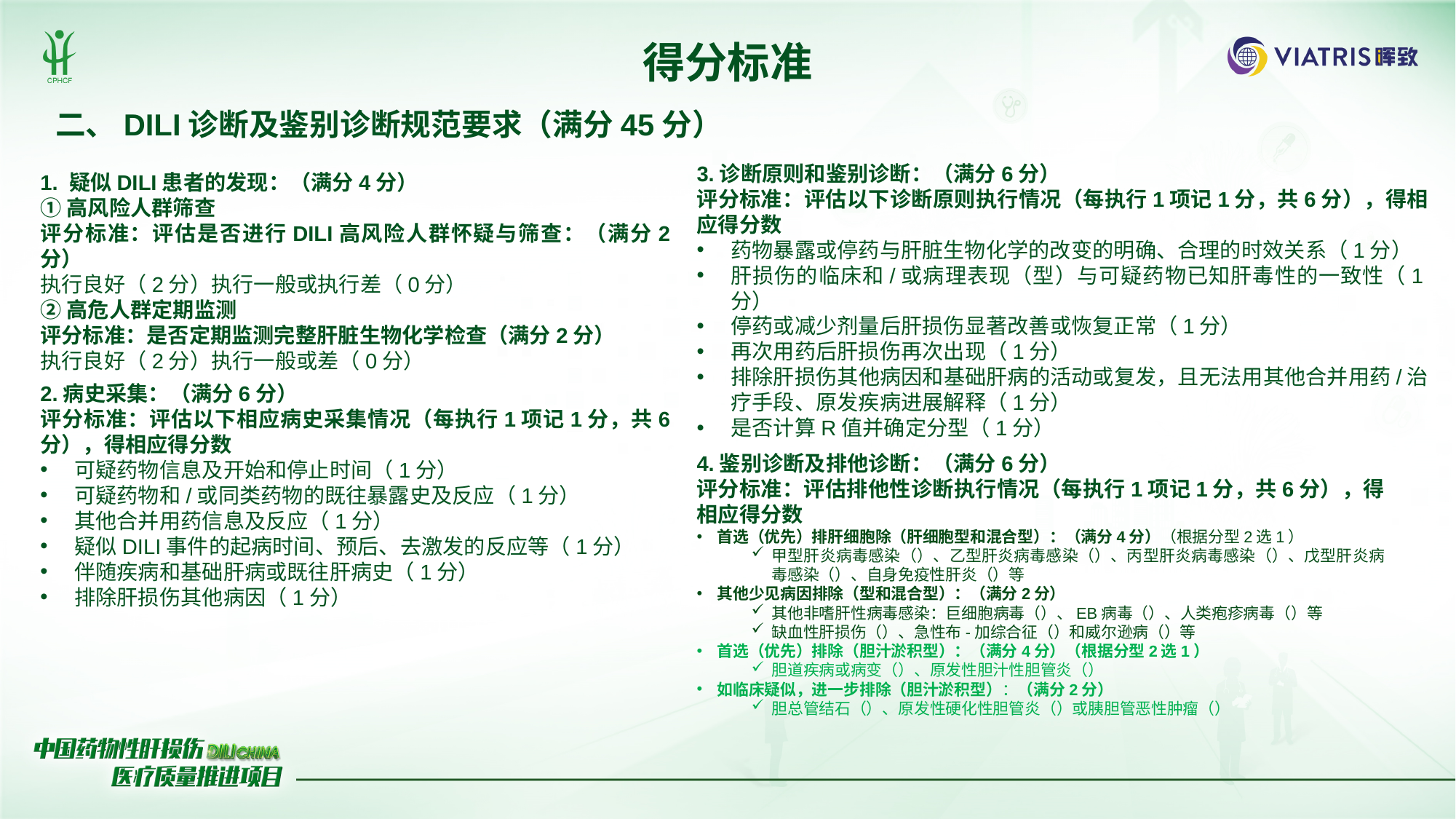

得分标准
二、DILI诊断及鉴别诊断规范要求（满分45分）
1. 疑似DILI患者的发现：（满分4分）
①高风险人群筛查
评分标准：评估是否进行DILI高风险人群怀疑与筛查：（满分2分）
执行良好（2分）执行一般或执行差（0分）
②高危人群定期监测
评分标准：是否定期监测完整肝脏生物化学检查（满分2分）
执行良好（2分）执行一般或差（0分）
3.诊断原则和鉴别诊断：（满分6分）
评分标准：评估以下诊断原则执行情况（每执行1项记1分，共6分），得相应得分数
药物暴露或停药与肝脏生物化学的改变的明确、合理的时效关系（1分）
肝损伤的临床和/或病理表现（型）与可疑药物已知肝毒性的一致性（1分）
停药或减少剂量后肝损伤显著改善或恢复正常（1分）
再次用药后肝损伤再次出现（1分）
排除肝损伤其他病因和基础肝病的活动或复发，且无法用其他合并用药/治疗手段、原发疾病进展解释（1分）
是否计算R值并确定分型（1分）
2.病史采集：（满分6分）
评分标准：评估以下相应病史采集情况（每执行1项记1分，共6分），得相应得分数
可疑药物信息及开始和停止时间（1分）
可疑药物和/或同类药物的既往暴露史及反应（1分）
其他合并用药信息及反应（1分）
疑似DILI事件的起病时间、预后、去激发的反应等（1分）
伴随疾病和基础肝病或既往肝病史（1分）
排除肝损伤其他病因（1分）
4.鉴别诊断及排他诊断：（满分6分）
评分标准：评估排他性诊断执行情况（每执行1项记1分，共6分），得相应得分数
首选（优先）排肝细胞除（肝细胞型和混合型）：（满分4分）（根据分型2选1）
甲型肝炎病毒感染（）、乙型肝炎病毒感染（）、丙型肝炎病毒感染（）、戊型肝炎病毒感染（）、自身免疫性肝炎（）等
其他少见病因排除（型和混合型）：（满分2分）
其他非嗜肝性病毒感染：巨细胞病毒（）、EB病毒（）、人类疱疹病毒（）等
缺血性肝损伤（）、急性布-加综合征（）和威尔逊病（）等
首选（优先）排除（胆汁淤积型）：（满分4分）（根据分型2选1）
胆道疾病或病变（）、原发性胆汁性胆管炎（）
如临床疑似，进一步排除（胆汁淤积型）：（满分2分）
胆总管结石（）、原发性硬化性胆管炎（）或胰胆管恶性肿瘤（）